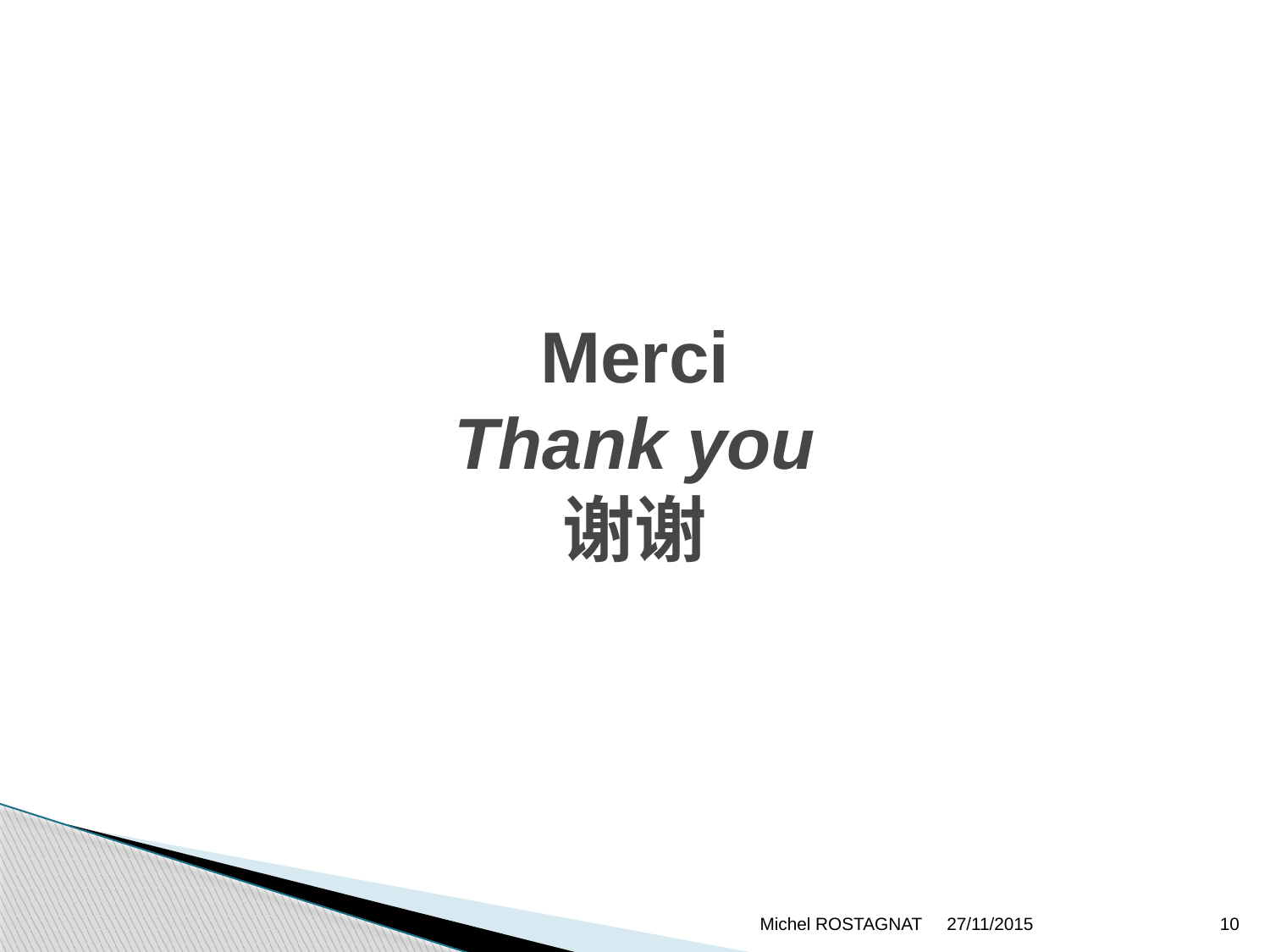

# Merci Thank you 谢谢

Michel ROSTAGNAT
27/11/2015
10